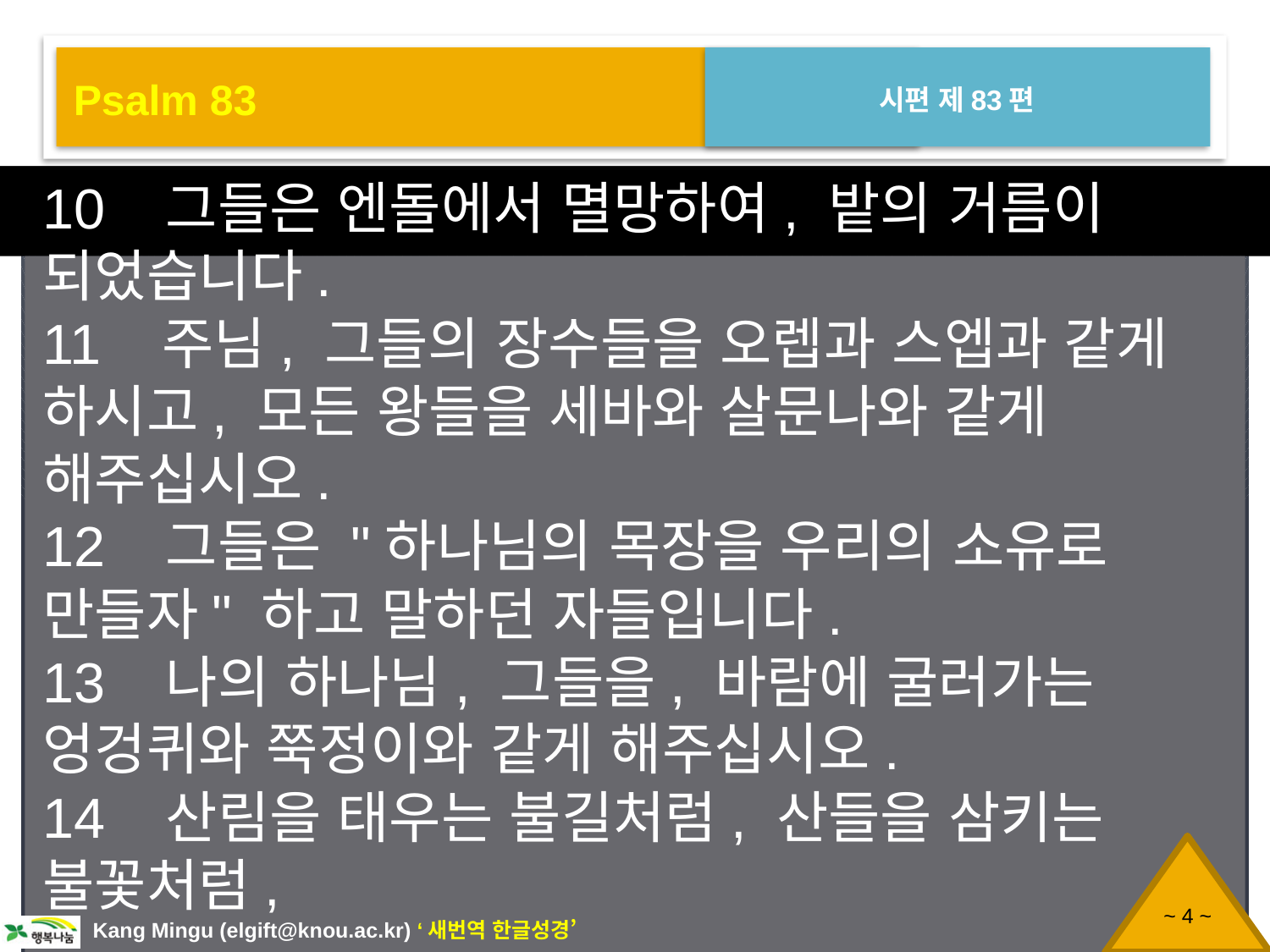

Psalm 83
시편 제83편
10   그들은 엔돌에서 멸망하여, 밭의 거름이 되었습니다.
11   주님, 그들의 장수들을 오렙과 스엡과 같게 하시고, 모든 왕들을 세바와 살문나와 같게 해주십시오.
12   그들은 "하나님의 목장을 우리의 소유로 만들자" 하고 말하던 자들입니다.
13   나의 하나님, 그들을, 바람에 굴러가는 엉겅퀴와 쭉정이와 같게 해주십시오.
14   산림을 태우는 불길처럼, 산들을 삼키는 불꽃처럼,